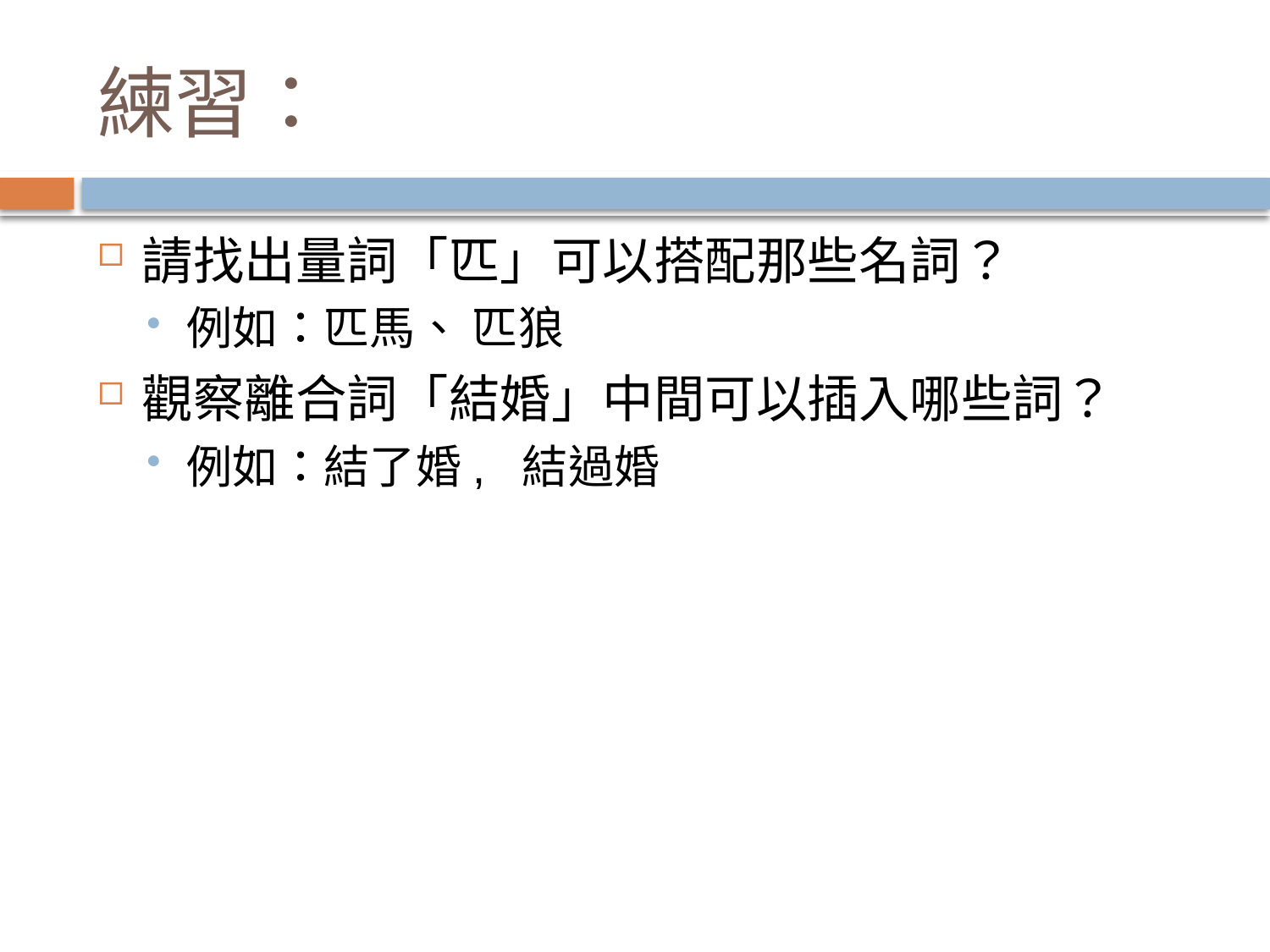

# 練習：
請找出量詞「匹」可以搭配那些名詞？
例如：匹馬、 匹狼
觀察離合詞「結婚」中間可以插入哪些詞？
例如：結了婚,  結過婚